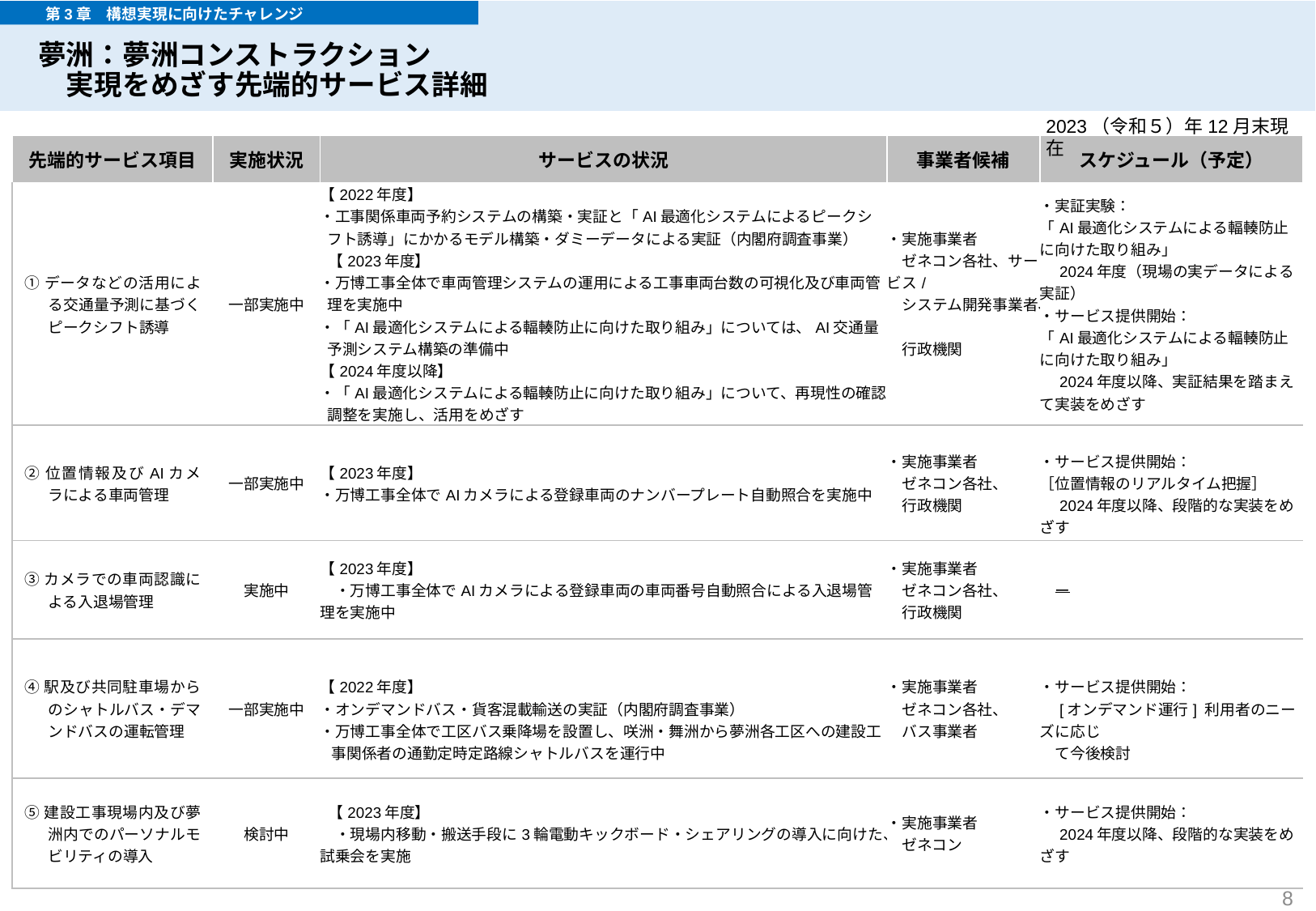

第3章　構想実現に向けたチャレンジ
# 夢洲：夢洲コンストラクション 　実現をめざす先端的サービス詳細
サービス内容・実施体制の検討
2023（令和５）年12月末現在
| 先端的サービス項目 | 実施状況 | サービスの状況 | 事業者候補 | スケジュール（予定） |
| --- | --- | --- | --- | --- |
| ①データなどの活用による交通量予測に基づくピークシフト誘導 | 一部実施中 | 【2022年度】　 ・工事関係車両予約システムの構築・実証と「AI最適化システムによるピークシフト誘導」にかかるモデル構築・ダミーデータによる実証（内閣府調査事業） 【2023年度】 ・万博工事全体で車両管理システムの運用による工事車両台数の可視化及び車両管理を実施中 ・「AI最適化システムによる輻輳防止に向けた取り組み」については、AI交通量予測システム構築の準備中 【2024年度以降】 ・「AI最適化システムによる輻輳防止に向けた取り組み」について、再現性の確認、調整を実施し、活用をめざす | ・実施事業者 　 　ゼネコン各社、サービス/　　 　システム開発事業者、 　行政機関 | ・実証実験： 「AI最適化システムによる輻輳防止に向けた取り組み」　 　2024年度（現場の実データによる実証） ・サービス提供開始： 「AI最適化システムによる輻輳防止に向けた取り組み」 　2024年度以降、実証結果を踏まえて実装をめざす |
| ②位置情報及びAIカメラによる車両管理 | 一部実施中 | 【2023年度】　 ・万博工事全体でAIカメラによる登録車両のナンバープレート自動照合を実施中 | ・実施事業者 　ゼネコン各社、 　行政機関 | ・サービス提供開始： ［位置情報のリアルタイム把握］ 　2024年度以降、段階的な実装をめざす |
| ③カメラでの車両認識による入退場管理 | 実施中 | 【2023年度】　 　・万博工事全体でAIカメラによる登録車両の車両番号自動照合による入退場管理を実施中 | ・実施事業者 　ゼネコン各社、 　行政機関 | ー |
| ④駅及び共同駐車場からのシャトルバス・デマンドバスの運転管理 | 一部実施中 | 【2022年度】 ・オンデマンドバス・貨客混載輸送の実証（内閣府調査事業） ・万博工事全体で工区バス乗降場を設置し、咲洲・舞洲から夢洲各工区への建設工事関係者の通勤定時定路線シャトルバスを運行中 | ・実施事業者 　ゼネコン各社、 　バス事業者 | ・サービス提供開始： 　[オンデマンド運行] 利用者のニーズに応じ 　て今後検討 |
| ⑤建設工事現場内及び夢洲内でのパーソナルモビリティの導入 | 検討中 | 【2023年度】 　・現場内移動・搬送手段に3輪電動キックボード・シェアリングの導入に向けた、試乗会を実施 | ・実施事業者 　ゼネコン | ・サービス提供開始： 　2024年度以降、段階的な実装をめざす |
8